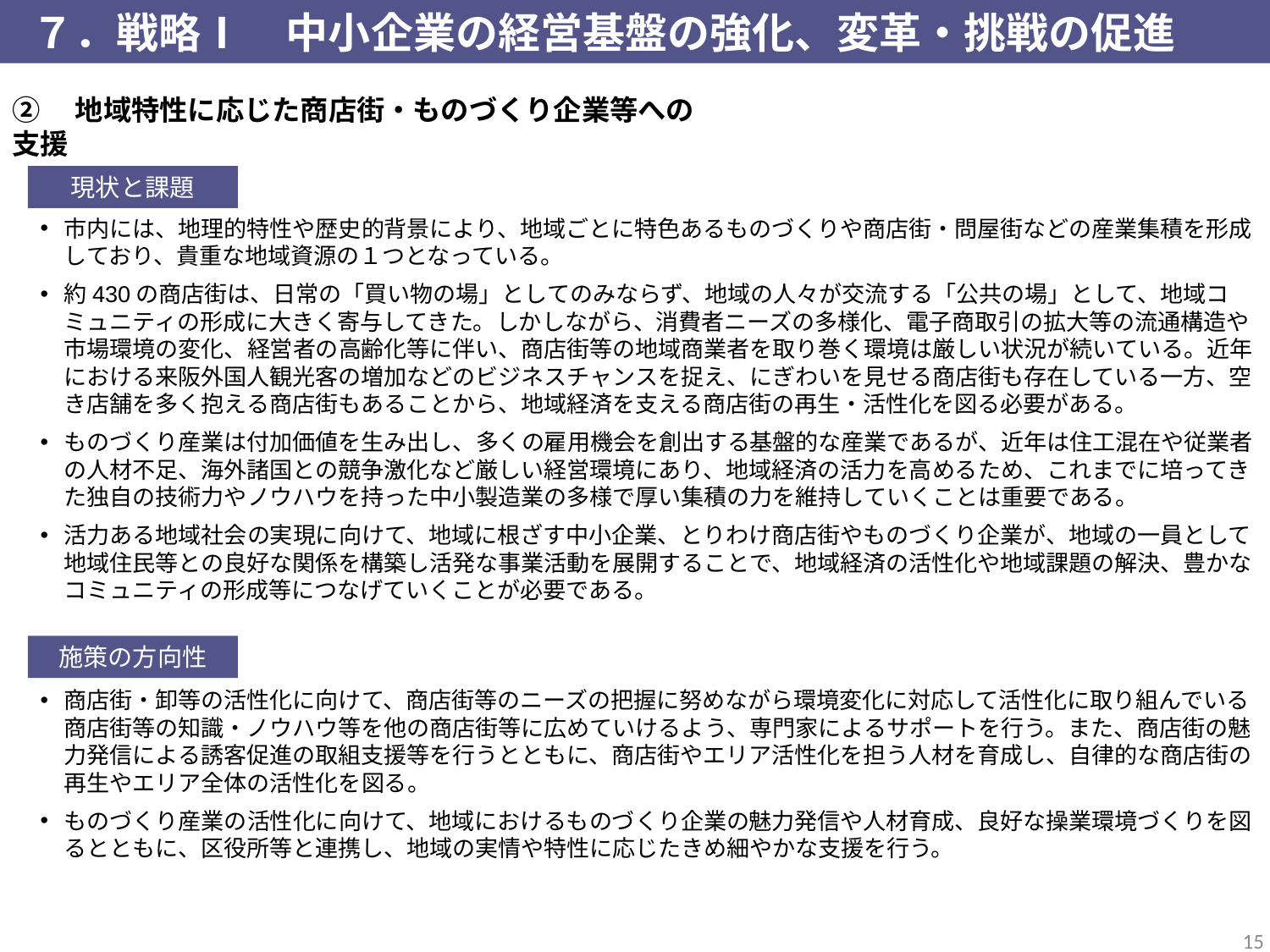

７．戦略Ⅰ　中小企業の経営基盤の強化、変革・挑戦の促進
②　地域特性に応じた商店街・ものづくり企業等への支援
現状と課題
市内には、地理的特性や歴史的背景により、地域ごとに特色あるものづくりや商店街・問屋街などの産業集積を形成しており、貴重な地域資源の１つとなっている。
約430の商店街は、日常の「買い物の場」としてのみならず、地域の人々が交流する「公共の場」として、地域コミュニティの形成に大きく寄与してきた。しかしながら、消費者ニーズの多様化、電子商取引の拡大等の流通構造や市場環境の変化、経営者の高齢化等に伴い、商店街等の地域商業者を取り巻く環境は厳しい状況が続いている。近年における来阪外国人観光客の増加などのビジネスチャンスを捉え、にぎわいを見せる商店街も存在している一方、空き店舗を多く抱える商店街もあることから、地域経済を支える商店街の再生・活性化を図る必要がある。
ものづくり産業は付加価値を生み出し、多くの雇用機会を創出する基盤的な産業であるが、近年は住工混在や従業者の人材不足、海外諸国との競争激化など厳しい経営環境にあり、地域経済の活力を高めるため、これまでに培ってきた独自の技術力やノウハウを持った中小製造業の多様で厚い集積の力を維持していくことは重要である。
活力ある地域社会の実現に向けて、地域に根ざす中小企業、とりわけ商店街やものづくり企業が、地域の一員として地域住民等との良好な関係を構築し活発な事業活動を展開することで、地域経済の活性化や地域課題の解決、豊かなコミュニティの形成等につなげていくことが必要である。
施策の方向性
商店街・卸等の活性化に向けて、商店街等のニーズの把握に努めながら環境変化に対応して活性化に取り組んでいる商店街等の知識・ノウハウ等を他の商店街等に広めていけるよう、専門家によるサポートを行う。また、商店街の魅力発信による誘客促進の取組支援等を行うとともに、商店街やエリア活性化を担う人材を育成し、自律的な商店街の再生やエリア全体の活性化を図る。
ものづくり産業の活性化に向けて、地域におけるものづくり企業の魅力発信や人材育成、良好な操業環境づくりを図るとともに、区役所等と連携し、地域の実情や特性に応じたきめ細やかな支援を行う。
15